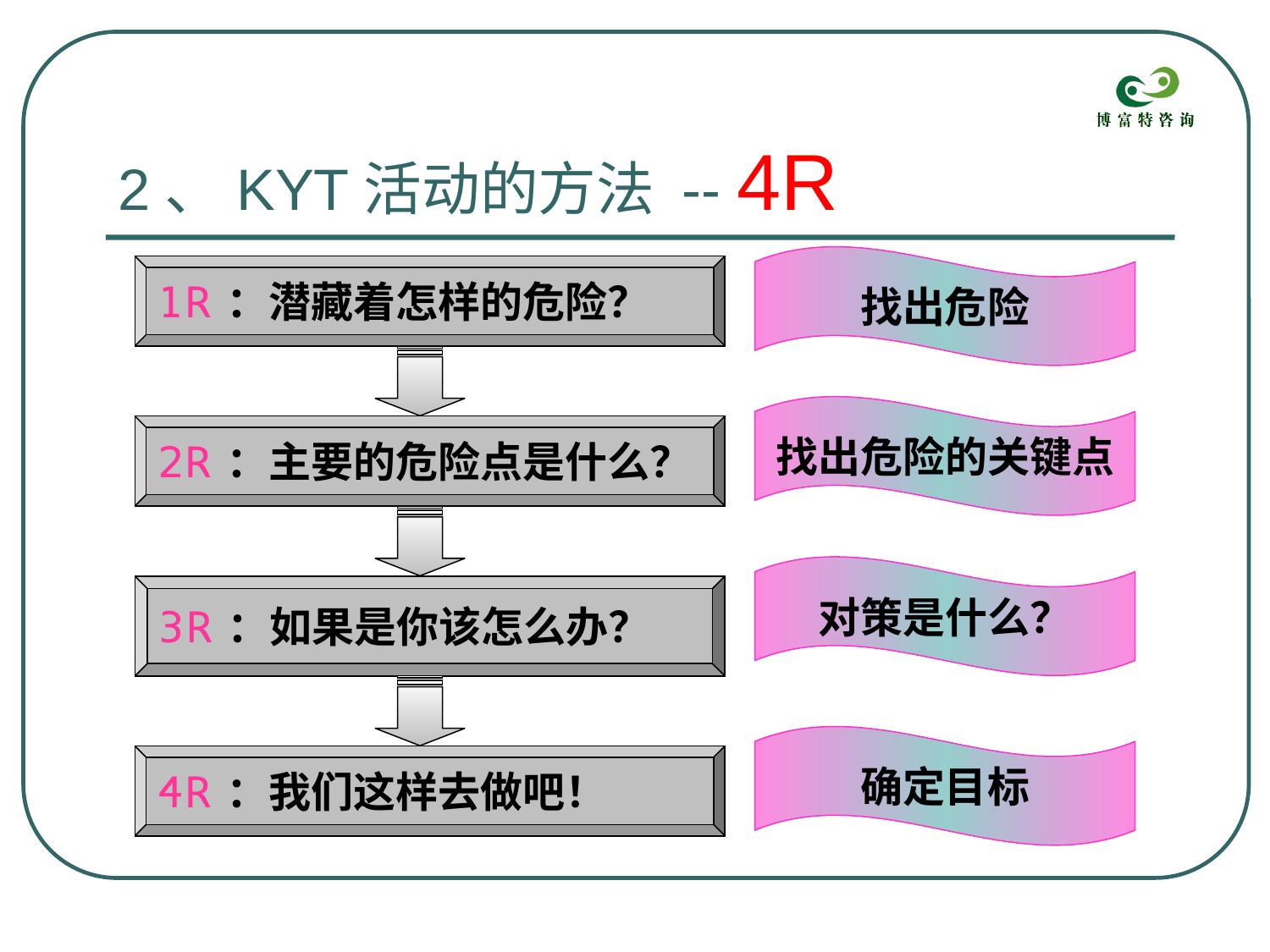

2、KYT活动的方法 -- 4R
找出危险
1R：潜藏着怎样的危险？

找出危险的关键点
2R：主要的危险点是什么？

对策是什么？
3R：如果是你该怎么办？

确定目标
4R：我们这样去做吧！
22